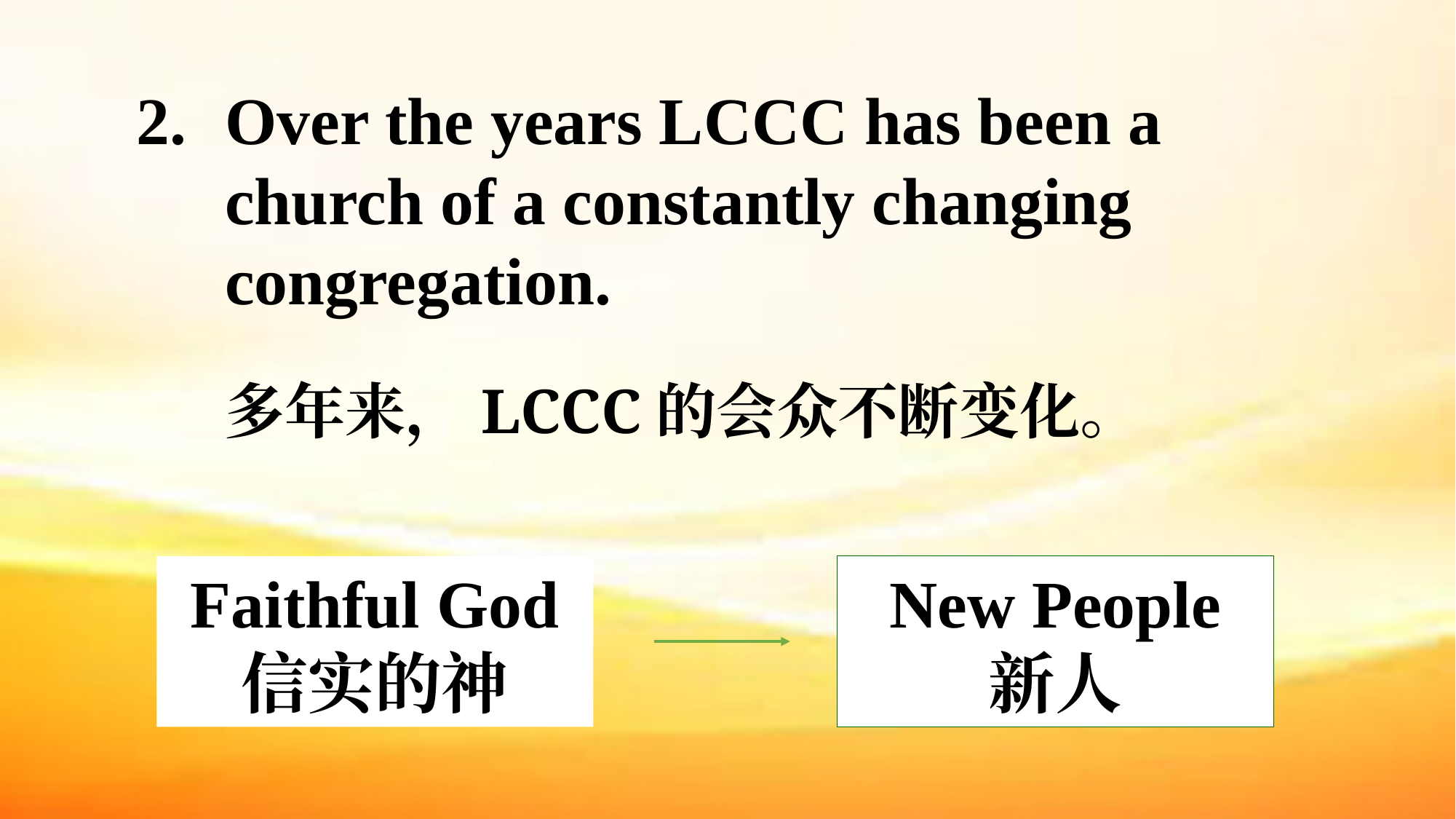

Over the years LCCC has been a church of a constantly changing congregation.
多年来，LCCC的会众不断变化。
Faithful God
信实的神
New People
新人